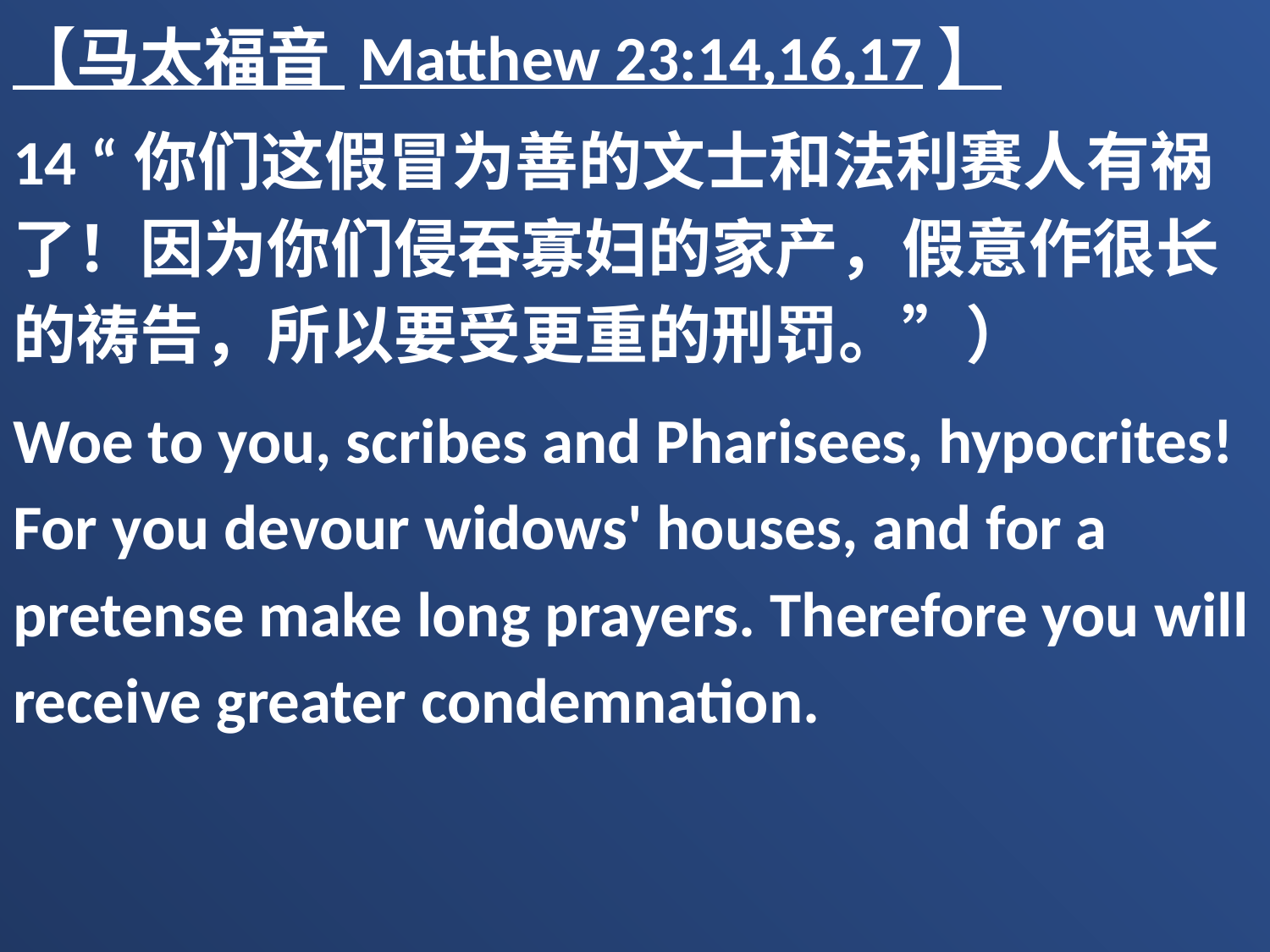

【马太福音 Matthew 23:14,16,17】
14 “你们这假冒为善的文士和法利赛人有祸了！因为你们侵吞寡妇的家产，假意作很长的祷告，所以要受更重的刑罚。”）
Woe to you, scribes and Pharisees, hypocrites! For you devour widows' houses, and for a pretense make long prayers. Therefore you will receive greater condemnation.